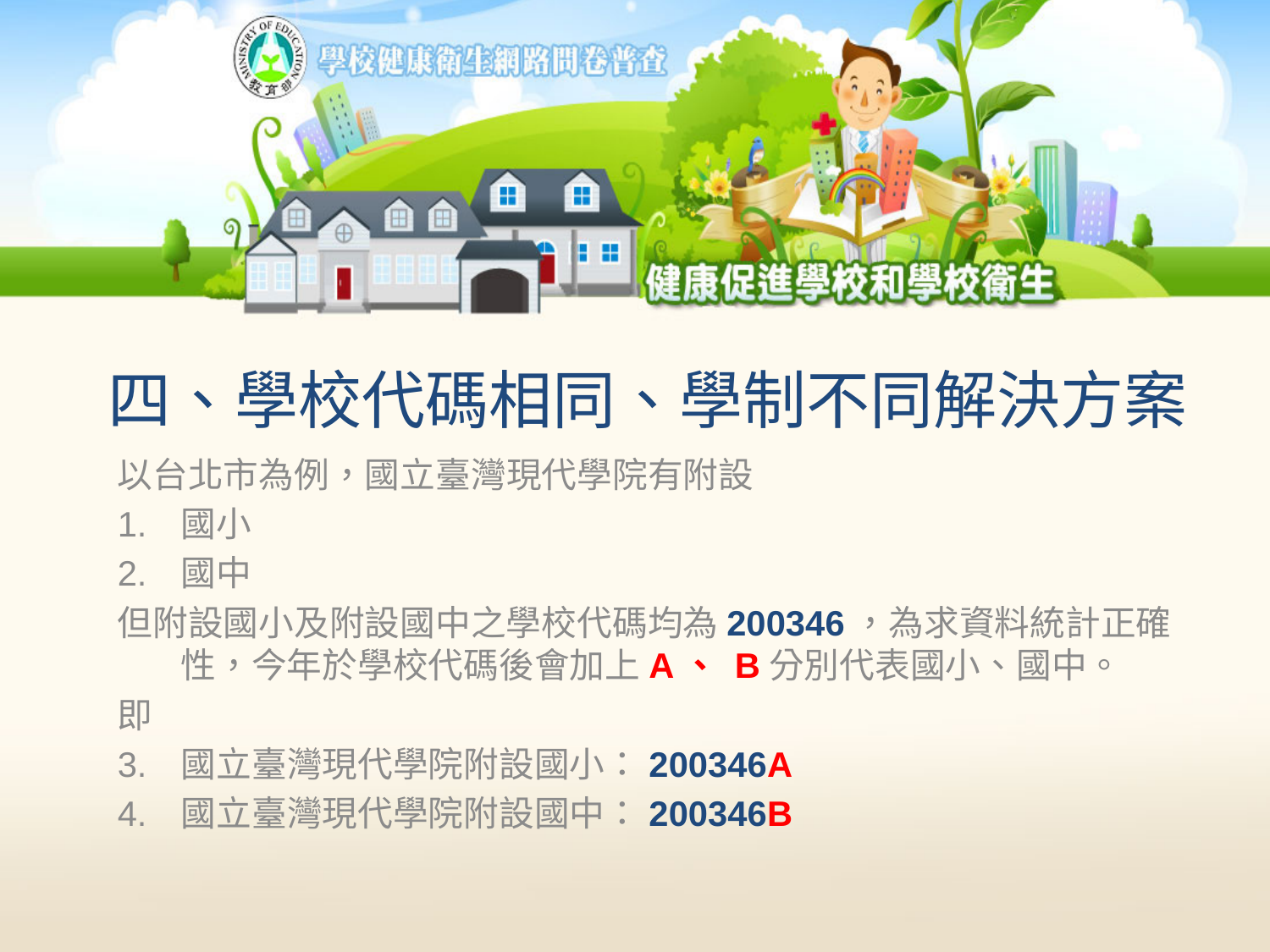

四、學校代碼相同、學制不同解決方案
以台北市為例，國立臺灣現代學院有附設
國小
國中
但附設國小及附設國中之學校代碼均為200346，為求資料統計正確性，今年於學校代碼後會加上A、 B分別代表國小、國中。
即
國立臺灣現代學院附設國小：200346A
國立臺灣現代學院附設國中：200346B